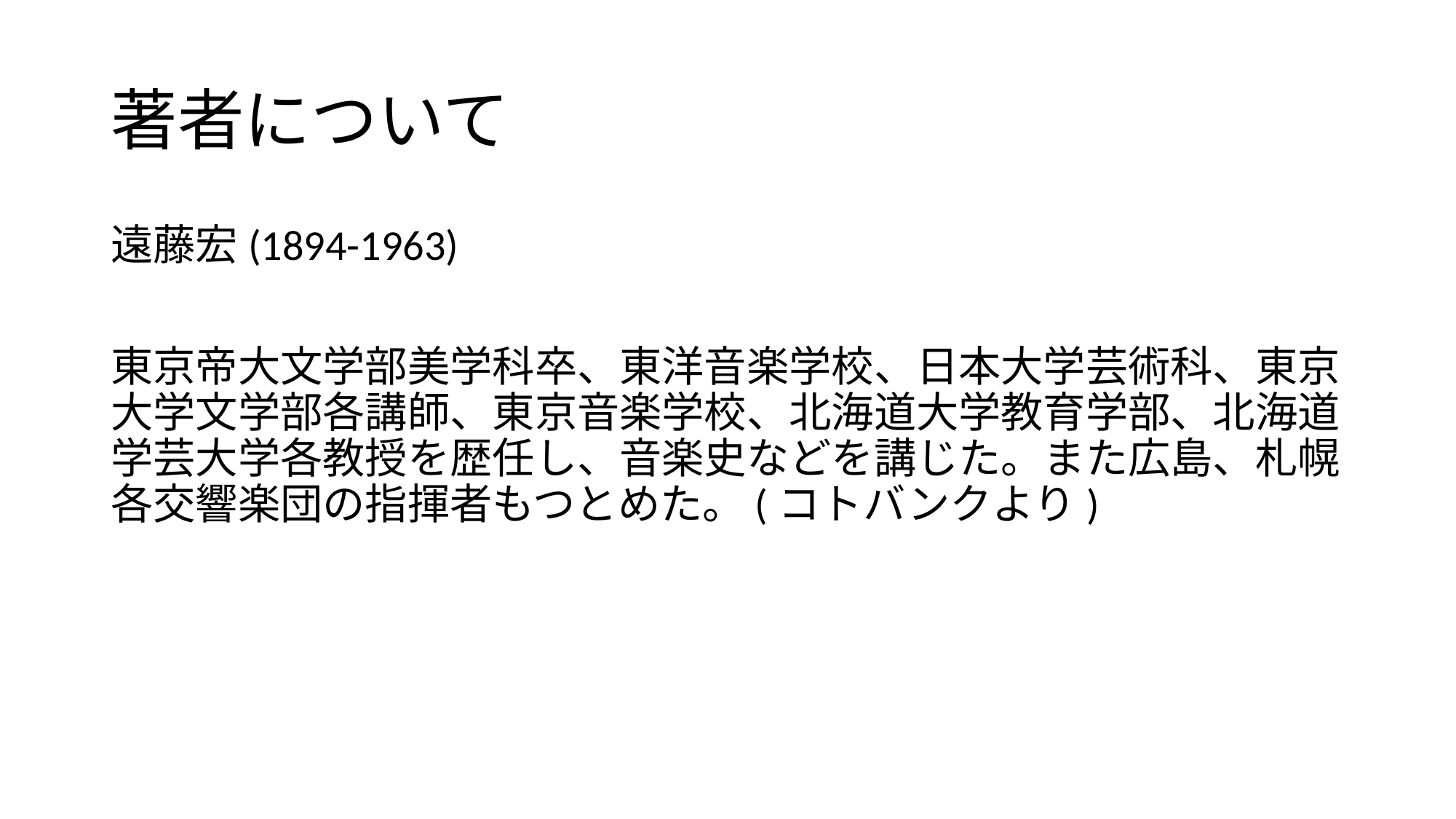

# 著者について
遠藤宏(1894-1963)

東京帝大文学部美学科卒、東洋音楽学校、日本大学芸術科、東京大学文学部各講師、東京音楽学校、北海道大学教育学部、北海道学芸大学各教授を歴任し、音楽史などを講じた。また広島、札幌各交響楽団の指揮者もつとめた。(コトバンクより)